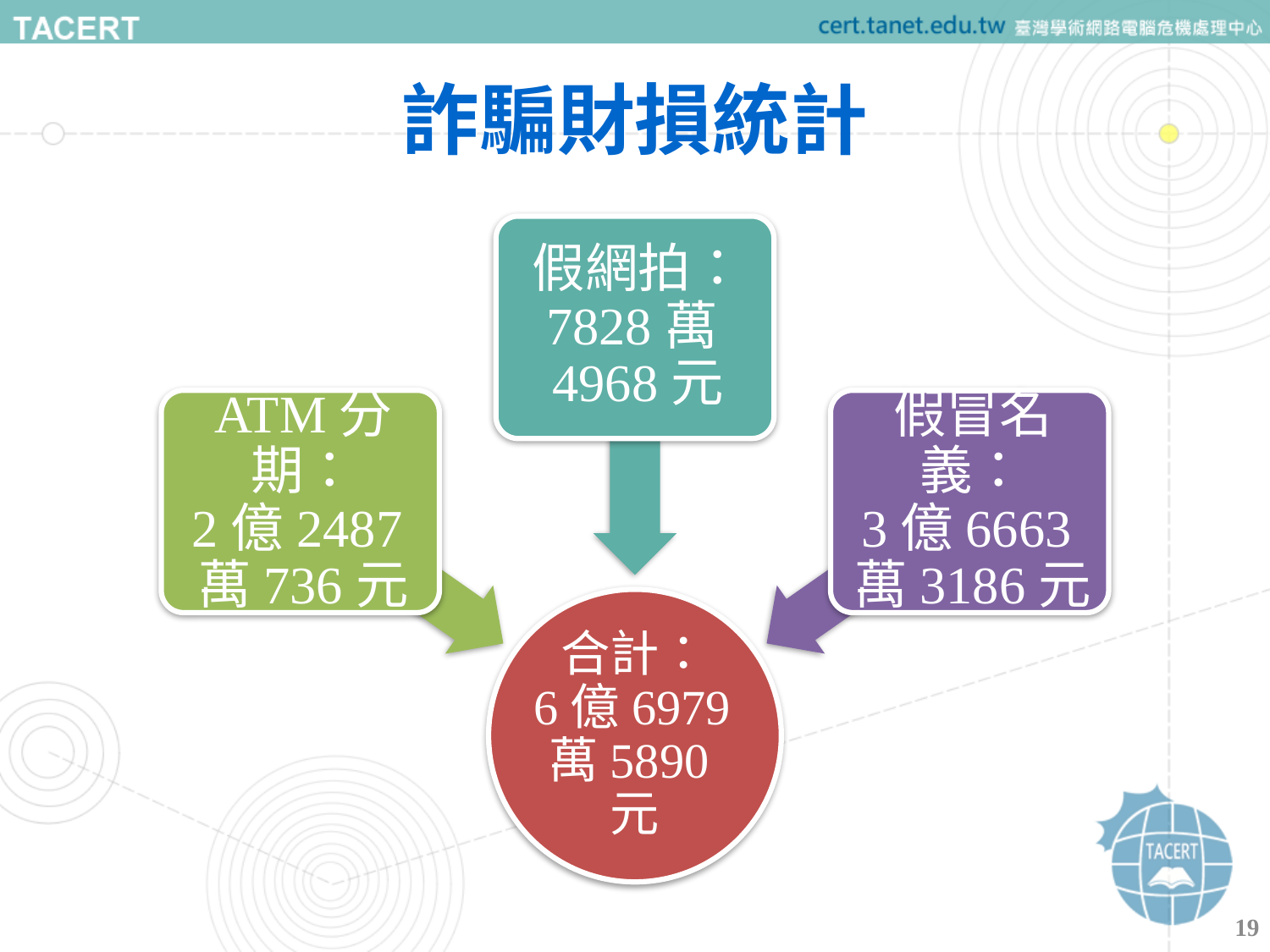

# 詐騙財損統計
合計：
6億6979萬5890元
ATM分期：
2億2487萬736元
假網拍：
7828萬4968元
假冒名義：
3億6663萬3186元
19